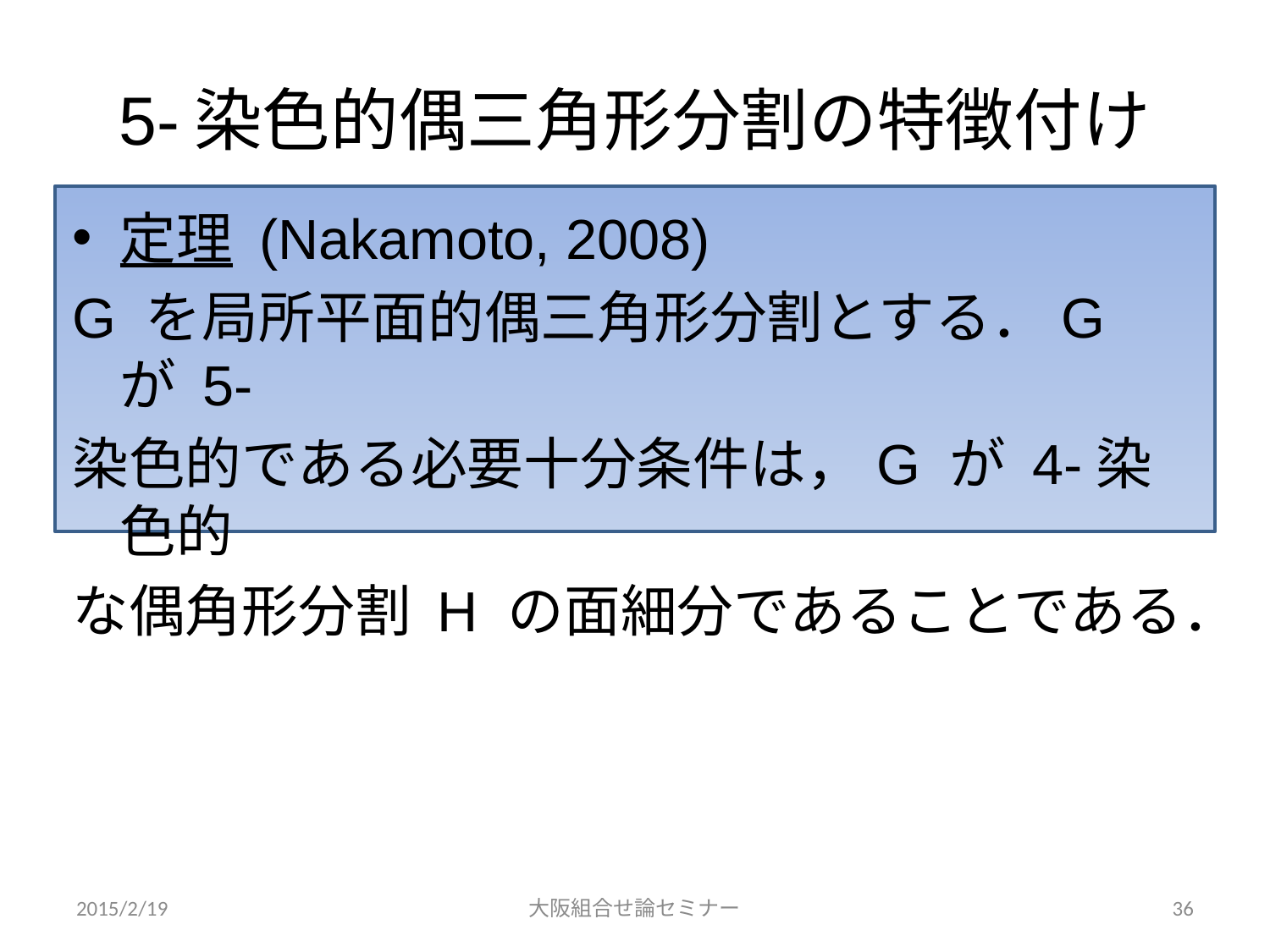

# 5-染色的偶三角形分割の特徴付け

定理 (Nakamoto, 2008)
G を局所平面的偶三角形分割とする．G が 5-
染色的である必要十分条件は，G が 4-染色的
な偶角形分割 H の面細分であることである．

2015/2/19
大阪組合せ論セミナー
36